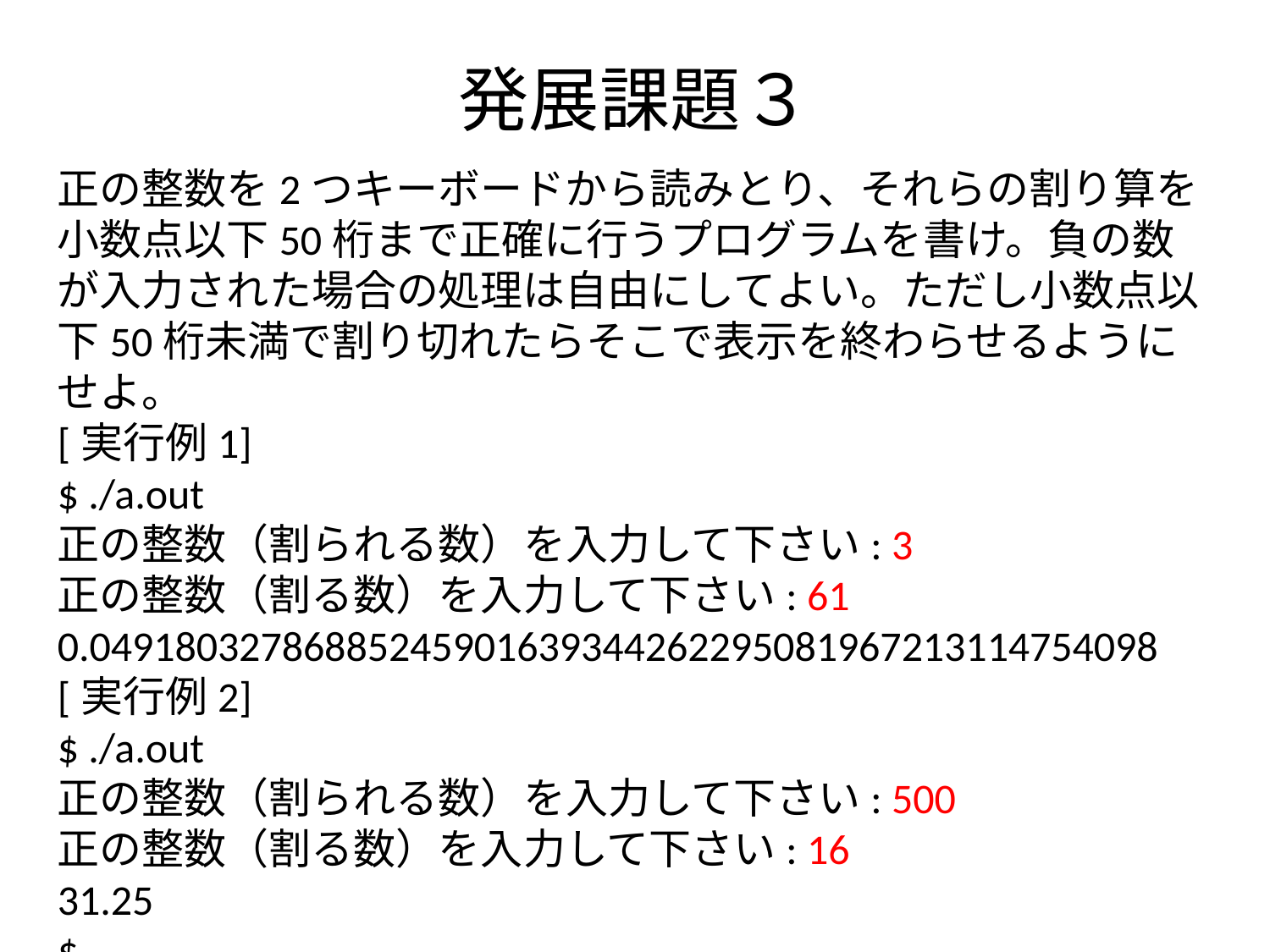

# 発展課題３
正の整数を2つキーボードから読みとり、それらの割り算を小数点以下50桁まで正確に行うプログラムを書け。負の数が入力された場合の処理は自由にしてよい。ただし小数点以下50桁未満で割り切れたらそこで表示を終わらせるようにせよ。
[実行例1]
$ ./a.out
正の整数（割られる数）を入力して下さい: 3
正の整数（割る数）を入力して下さい: 61
0.04918032786885245901639344262295081967213114754098
[実行例2]
$ ./a.out
正の整数（割られる数）を入力して下さい: 500
正の整数（割る数）を入力して下さい: 16
31.25
$